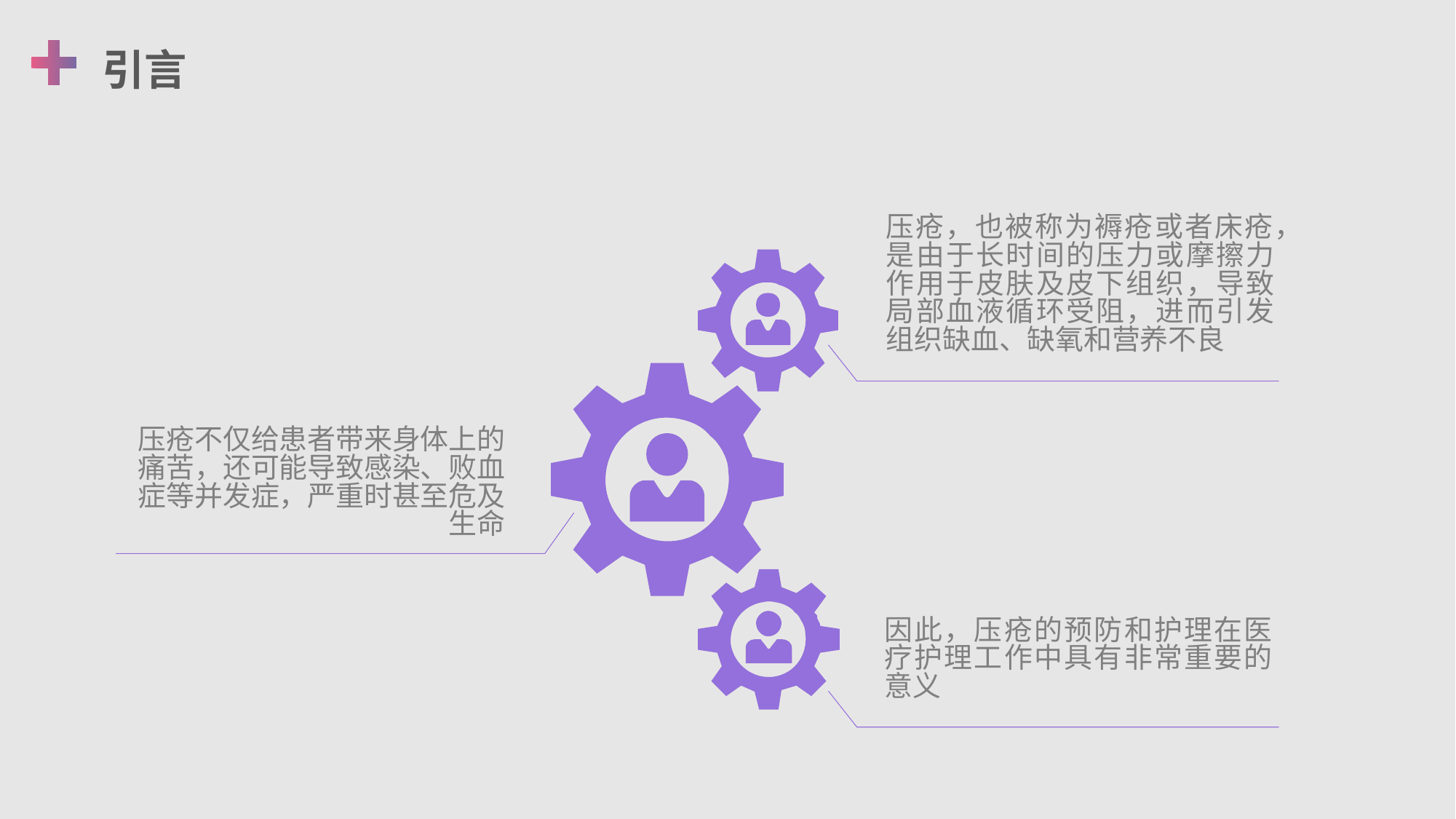

引言

压疮，也被称为褥疮或者床疮，是由于长时间的压力或摩擦力作用于皮肤及皮下组织，导致局部血液循环受阻，进而引发组织缺血、缺氧和营养不良

压疮不仅给患者带来身体上的痛苦，还可能导致感染、败血症等并发症，严重时甚至危及生命

因此，压疮的预防和护理在医疗护理工作中具有非常重要的意义